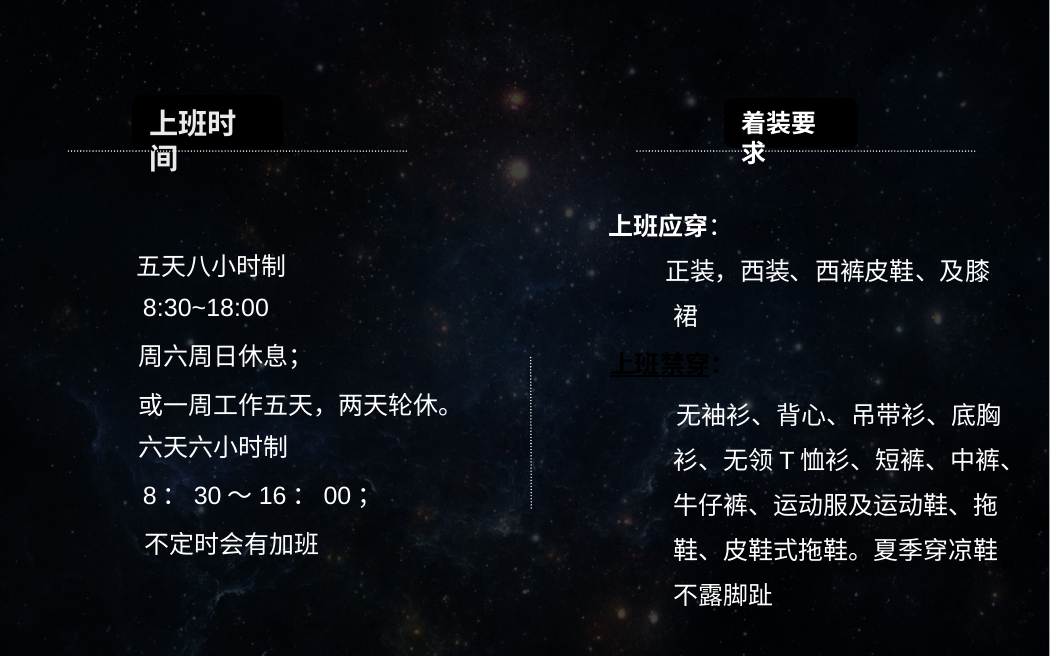

上班时间
着装要求

 上班应穿：
           正装，西装、西裤皮鞋、及膝裙
 上班禁穿：
             无袖衫、背心、吊带衫、底胸衫、无领T恤衫、短裤、中裤、牛仔裤、运动服及运动鞋、拖鞋、皮鞋式拖鞋。夏季穿凉鞋不露脚趾
  五天八小时制
   8:30~18:00
  周六周日休息；
  或一周工作五天，两天轮休。
  六天六小时制
   8：30～16：00；
   不定时会有加班